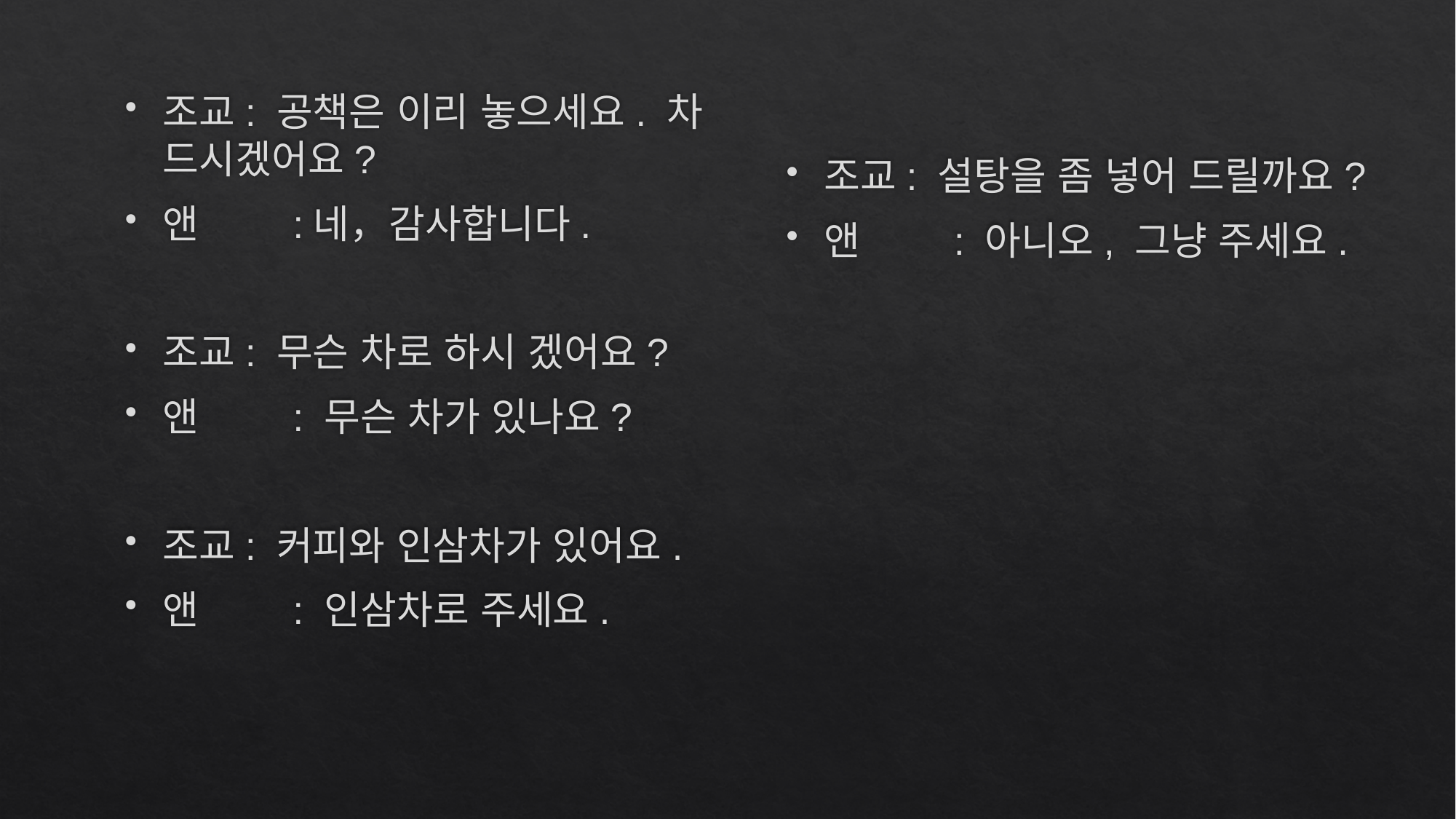

조교: 공책은 이리 놓으세요. 차 드시겠어요?
앤	 :네，감사합니다.

조교: 무슨 차로 하시 겠어요?
앤	 : 무슨 차가 있나요?

조교: 커피와 인삼차가 있어요.
앤	 : 인삼차로 주세요.

조교: 설탕을 좀 넣어 드릴까요?
앤	 : 아니오, 그냥 주세요.